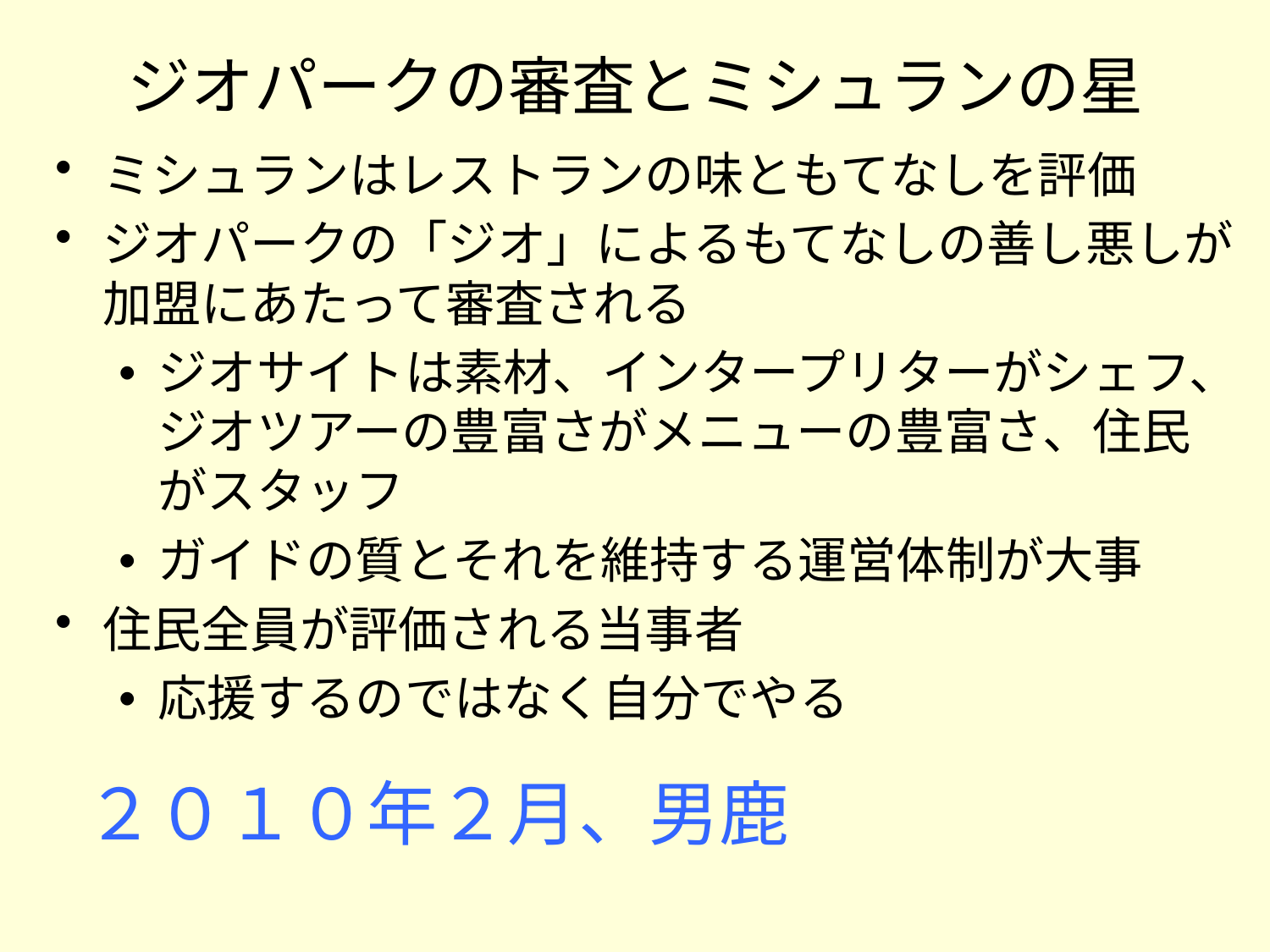

# ジオパークの審査とミシュランの星
ミシュランはレストランの味ともてなしを評価
ジオパークの「ジオ」によるもてなしの善し悪しが加盟にあたって審査される
ジオサイトは素材、インタープリターがシェフ、ジオツアーの豊富さがメニューの豊富さ、住民がスタッフ
ガイドの質とそれを維持する運営体制が大事
住民全員が評価される当事者
応援するのではなく自分でやる
２０１０年２月、男鹿